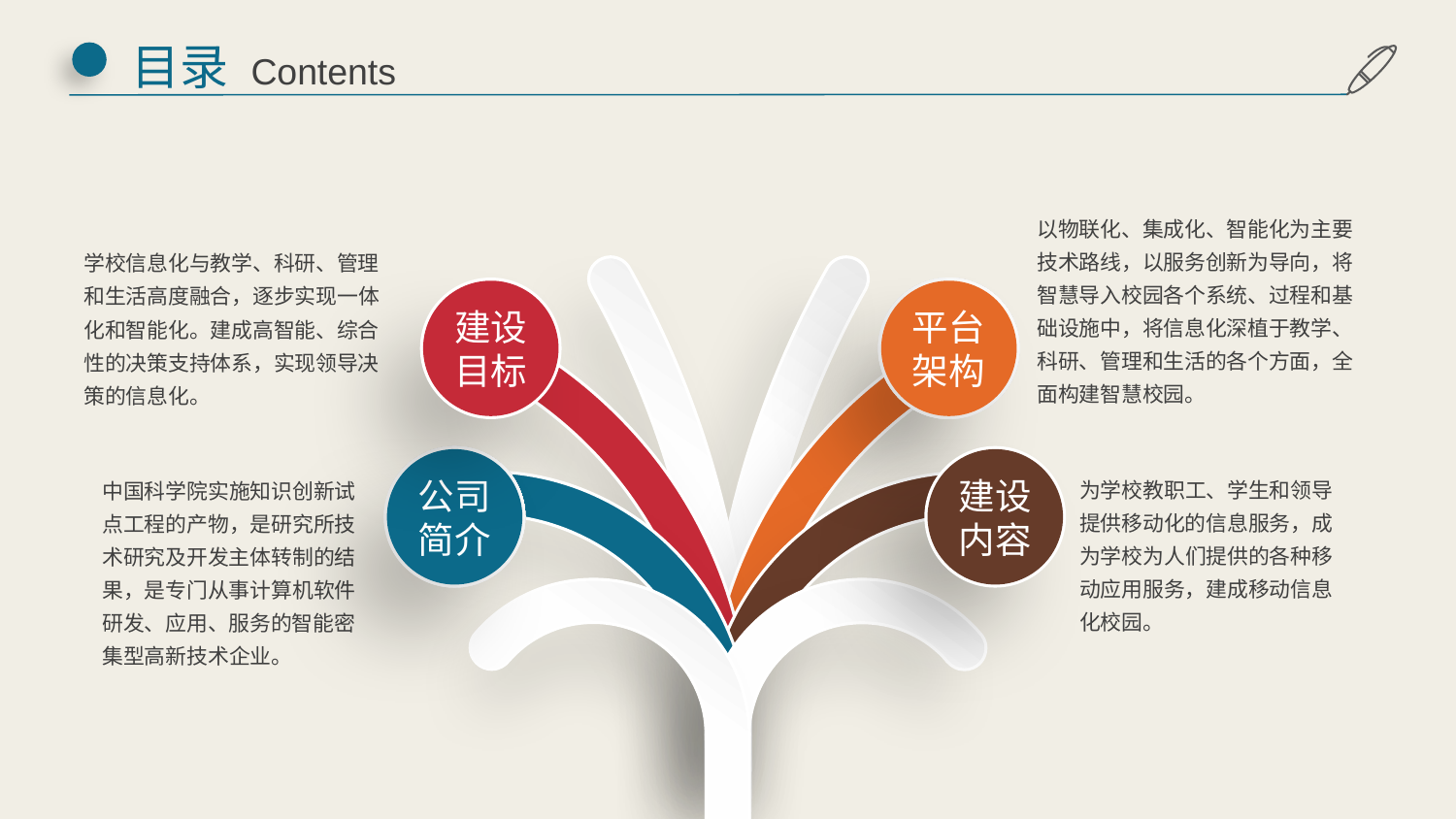

目录 Contents

以物联化、集成化、智能化为主要技术路线，以服务创新为导向，将智慧导入校园各个系统、过程和基础设施中，将信息化深植于教学、科研、管理和生活的各个方面，全面构建智慧校园。
学校信息化与教学、科研、管理和生活高度融合，逐步实现一体化和智能化。建成高智能、综合性的决策支持体系，实现领导决策的信息化。

建设目标

平台架构

公司简介

建设内容
为学校教职工、学生和领导提供移动化的信息服务，成为学校为人们提供的各种移动应用服务，建成移动信息化校园。
中国科学院实施知识创新试点工程的产物，是研究所技术研究及开发主体转制的结果，是专门从事计算机软件研发、应用、服务的智能密集型高新技术企业。

延迟符